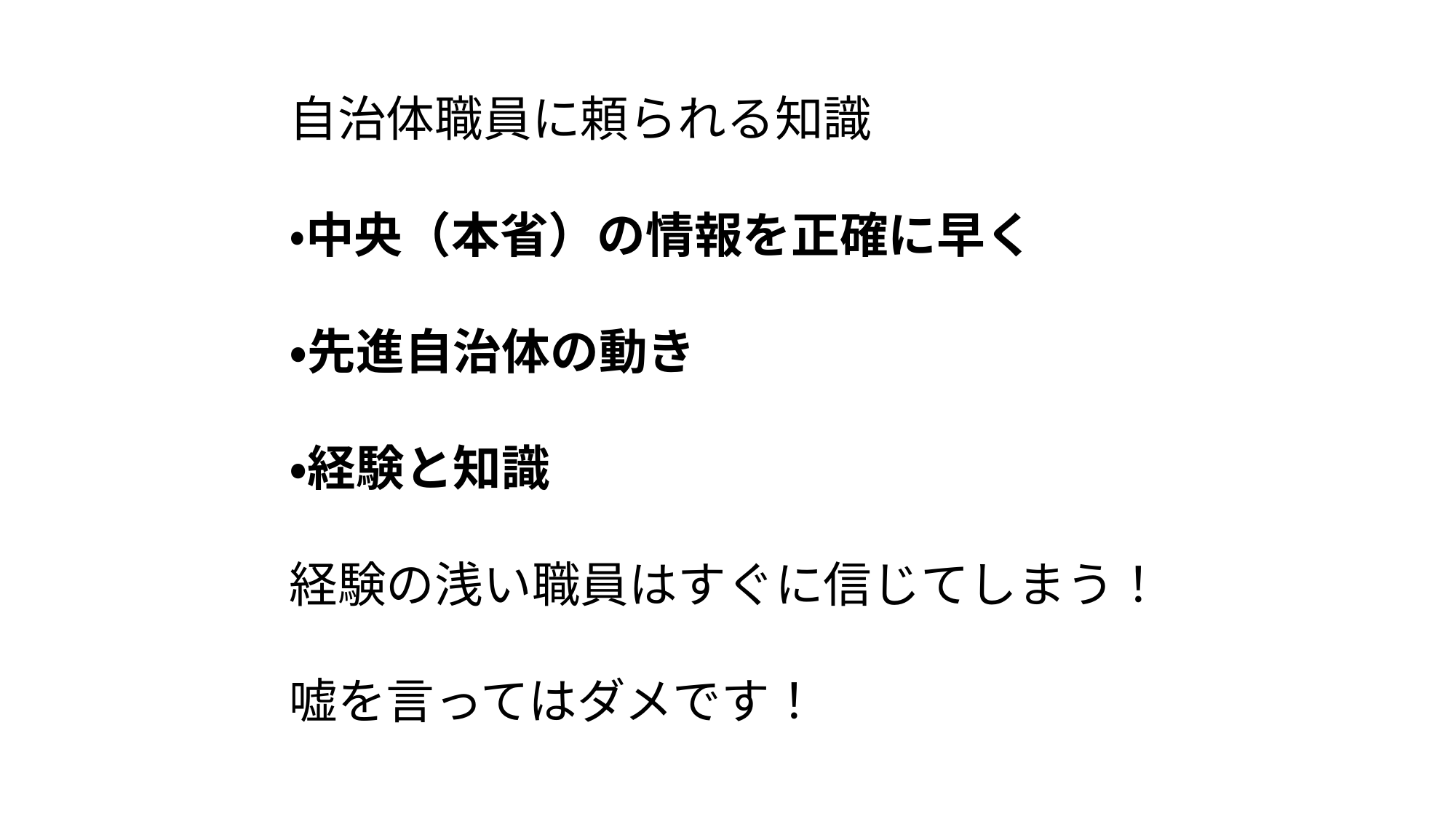

自治体職員に頼られる知識

・中央（本省）の情報を正確に早く

・先進自治体の動き

・経験と知識

経験の浅い職員はすぐに信じてしまう！

嘘を言ってはダメです！